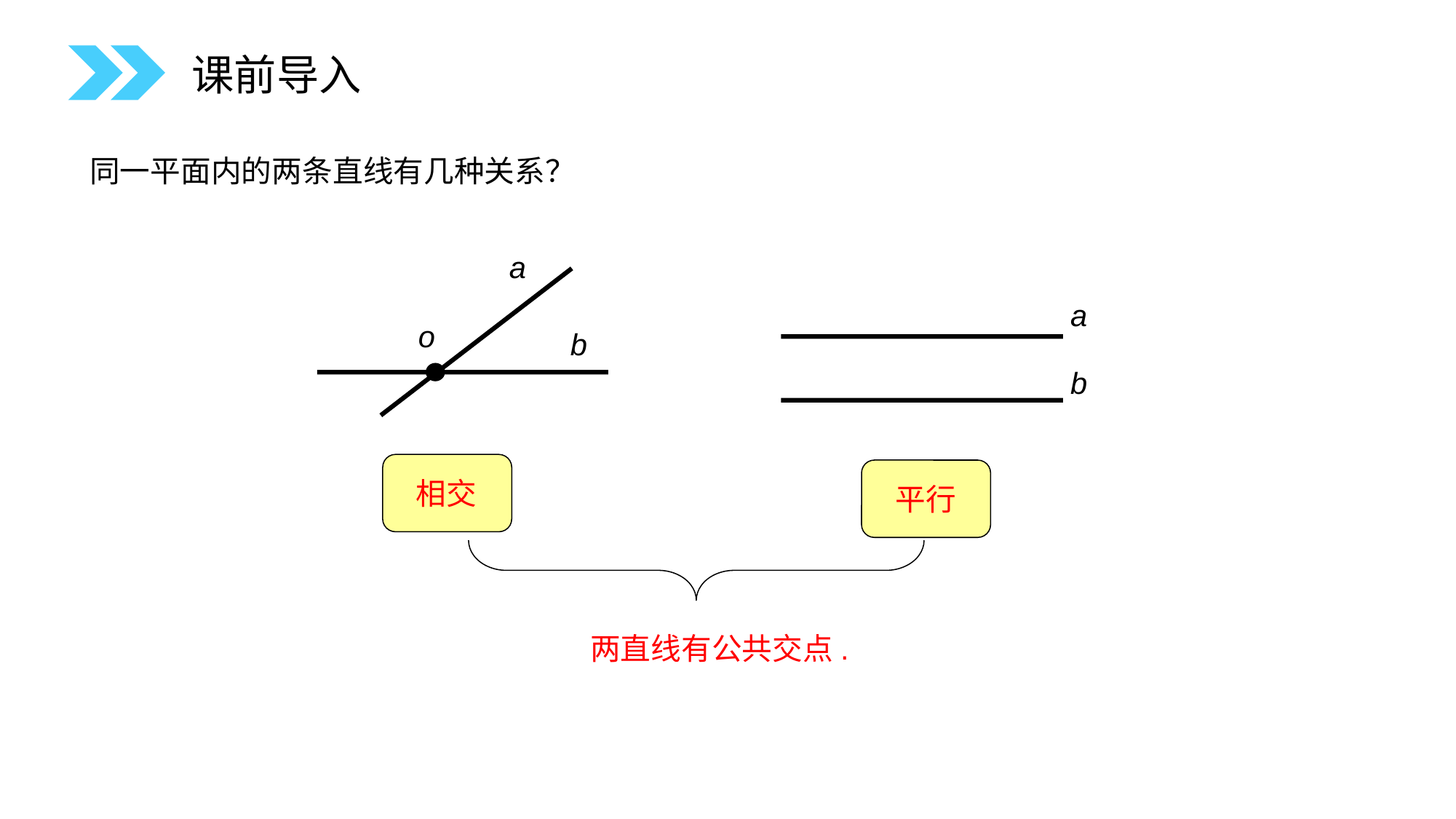

课前导入
同一平面内的两条直线有几种关系？
a

o
b

a

b

相交

平行
两直线有公共交点.